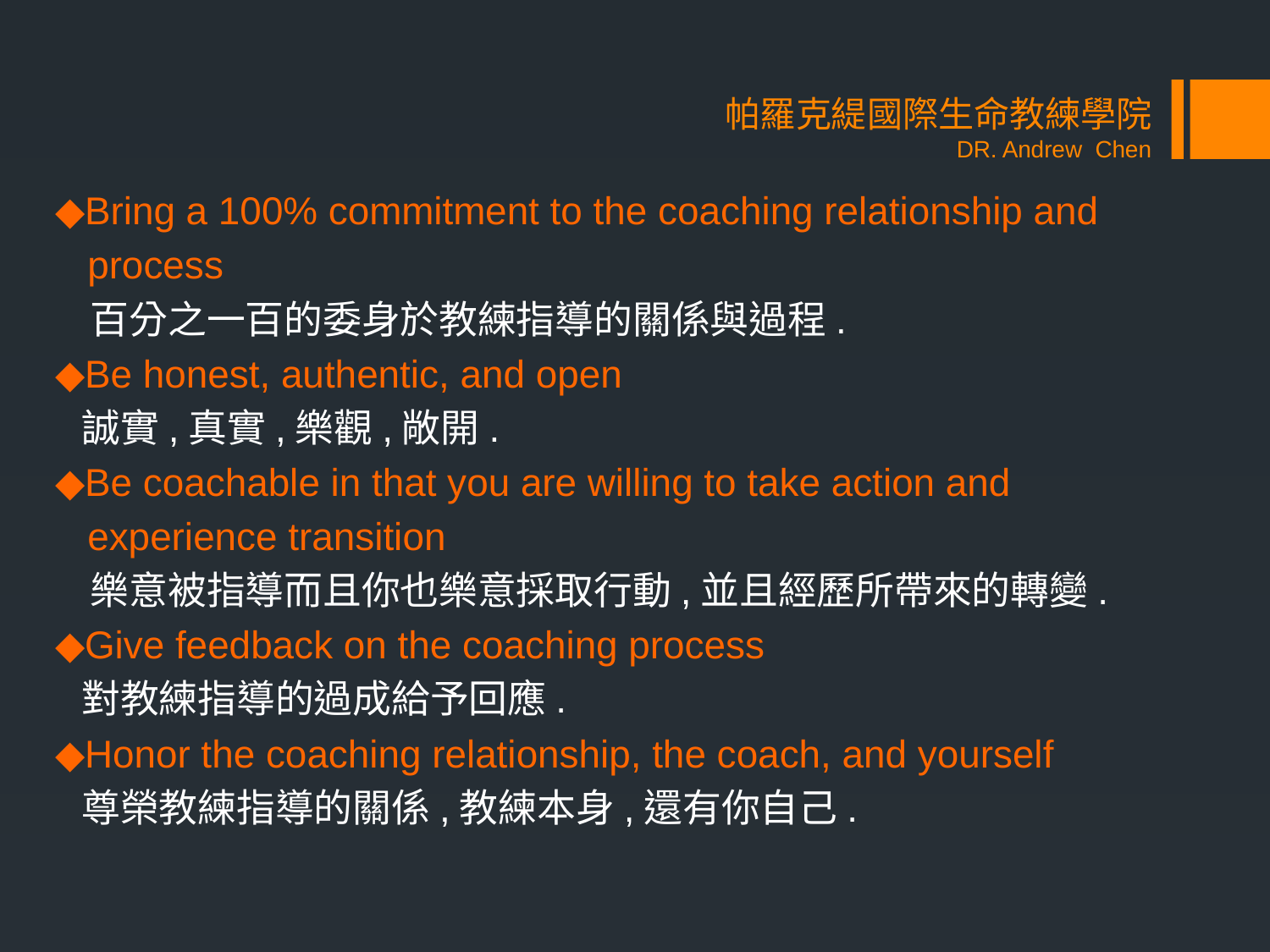

# 帕羅克緹國際生命教練學院 DR. Andrew  Chen
◆Bring a 100% commitment to the coaching relationship and
   process
   百分之一百的委身於教練指導的關係與過程.
◆Be honest, authentic, and open
  誠實,真實,樂觀,敞開.
◆Be coachable in that you are willing to take action and
   experience transition
   樂意被指導而且你也樂意採取行動,並且經歷所帶來的轉變.
◆Give feedback on the coaching process
  對教練指導的過成給予回應.
◆Honor the coaching relationship, the coach, and yourself
  尊榮教練指導的關係,教練本身,還有你自己.